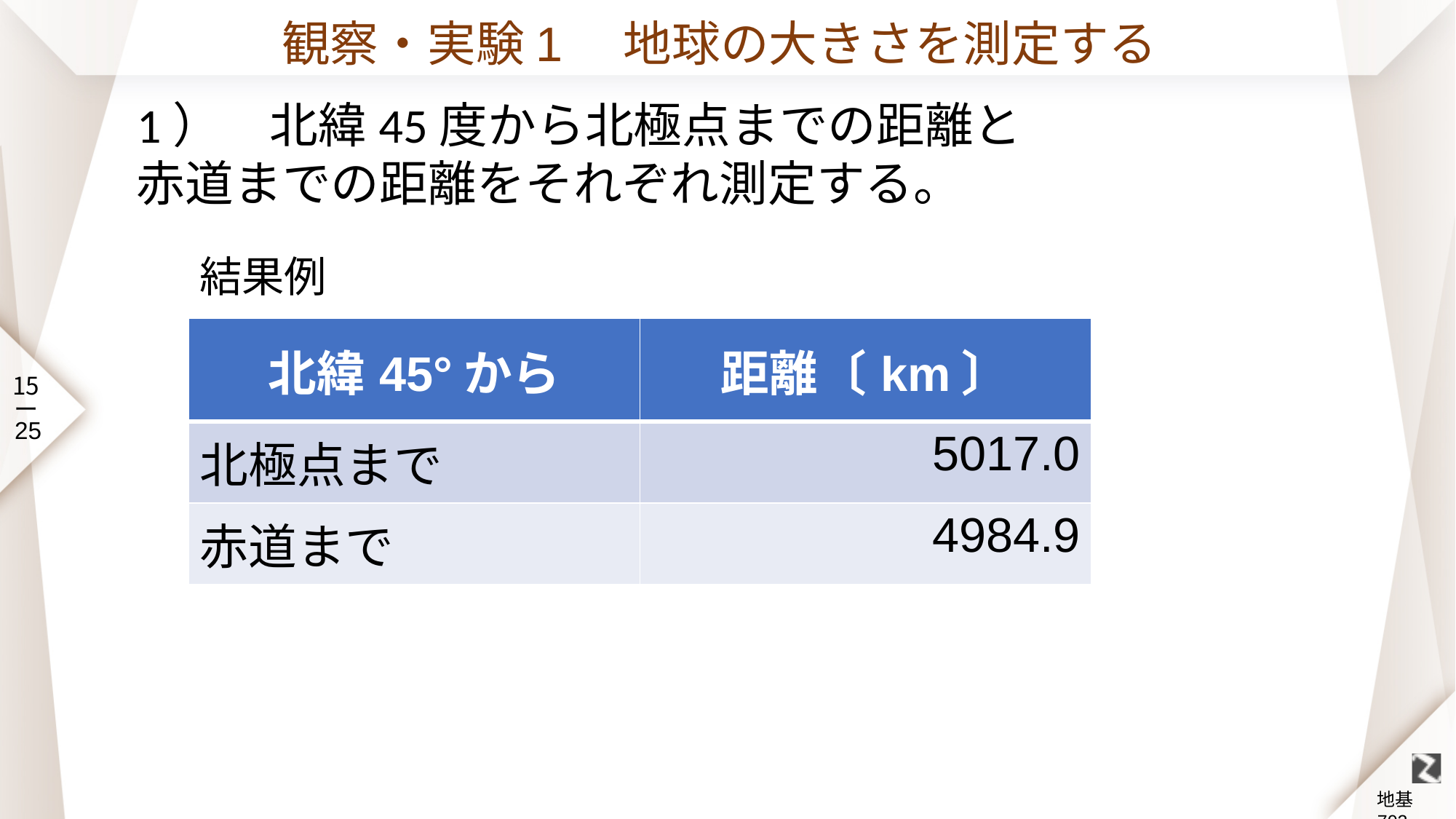

# 観察・実験1　地球の大きさを測定する
１章　１節　|　１　地球の形と大きさ

1）　北緯45度から北極点までの距離と赤道までの距離をそれぞれ測定する。
結果例
| 北緯45°から | 距離〔km〕 |
| --- | --- |
| 北極点まで | 5017.0 |
| 赤道まで | 4984.9 |